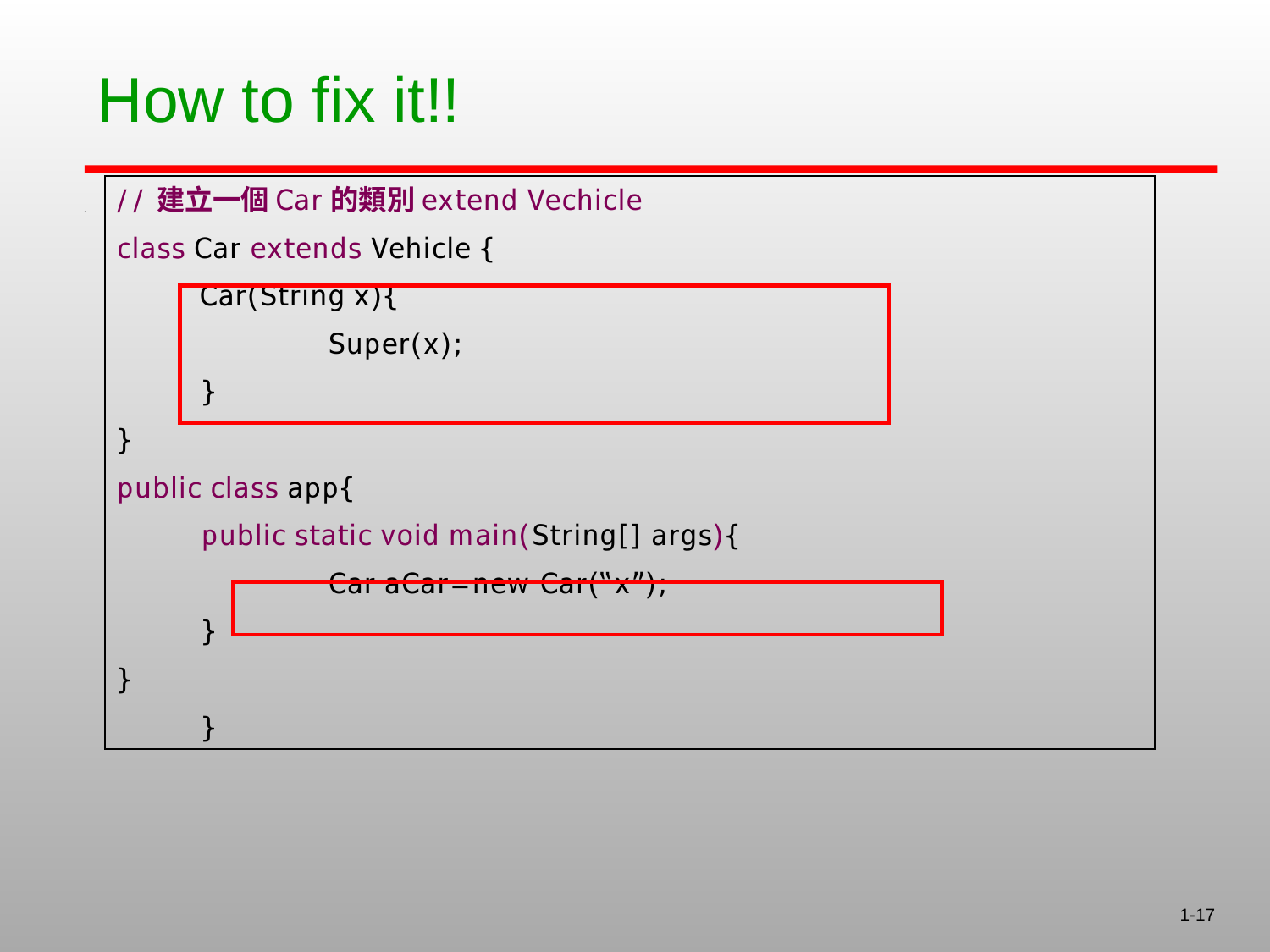

# How to fix it!!
//建立一個Car的類別extend Vechicle
class Car extends Vehicle {
          Car(String x){
		Super(x);
	}
}
public class app{
	public static void main(String[] args){
		Car aCar=new Car(“x”);
	}
}
	}

1-17